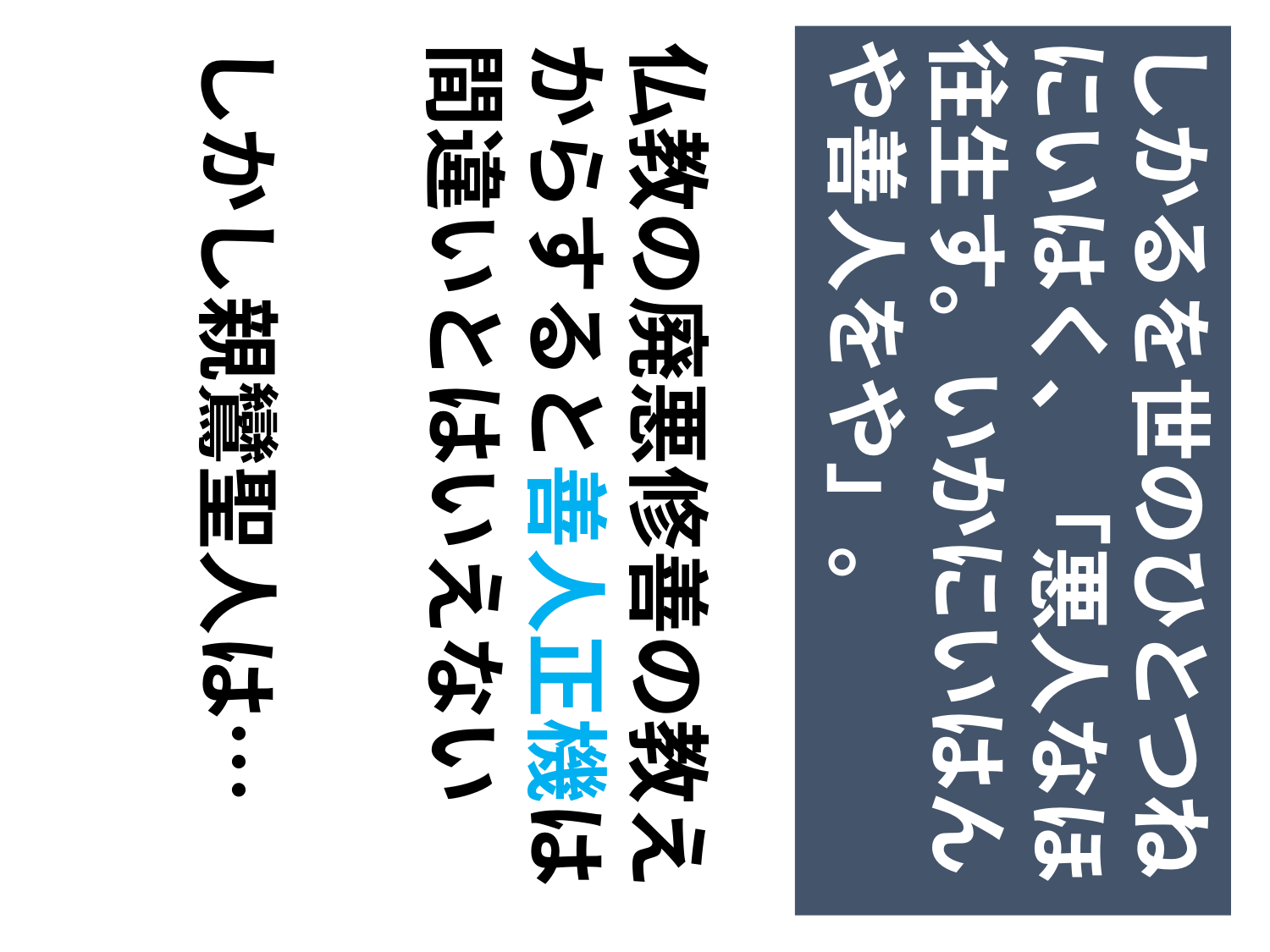

しかるを世のひとつねにいはく、「悪人なほ往生す。いかにいはんや善人をや」。
しかし親鸞聖人は…
仏教の廃悪修善の教えからすると善人正機は間違いとはいえない